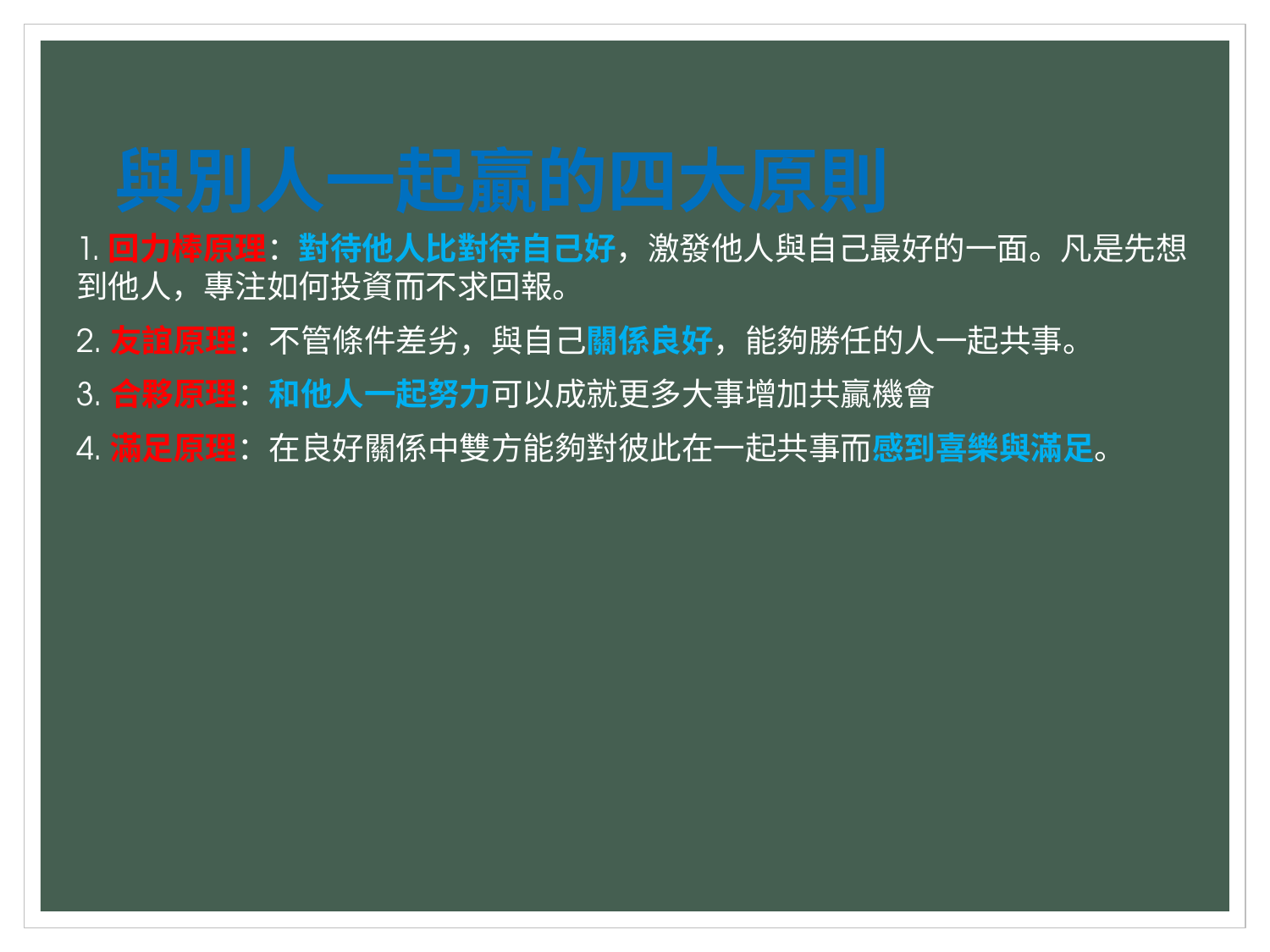

# 與別人一起贏的四大原則
1.回力棒原理：對待他人比對待自己好，激發他人與自己最好的一面。凡是先想到他人，專注如何投資而不求回報。
2.友誼原理：不管條件差劣，與自己關係良好，能夠勝任的人一起共事。
3.合夥原理：和他人一起努力可以成就更多大事增加共贏機會
4.滿足原理：在良好關係中雙方能夠對彼此在一起共事而感到喜樂與滿足。